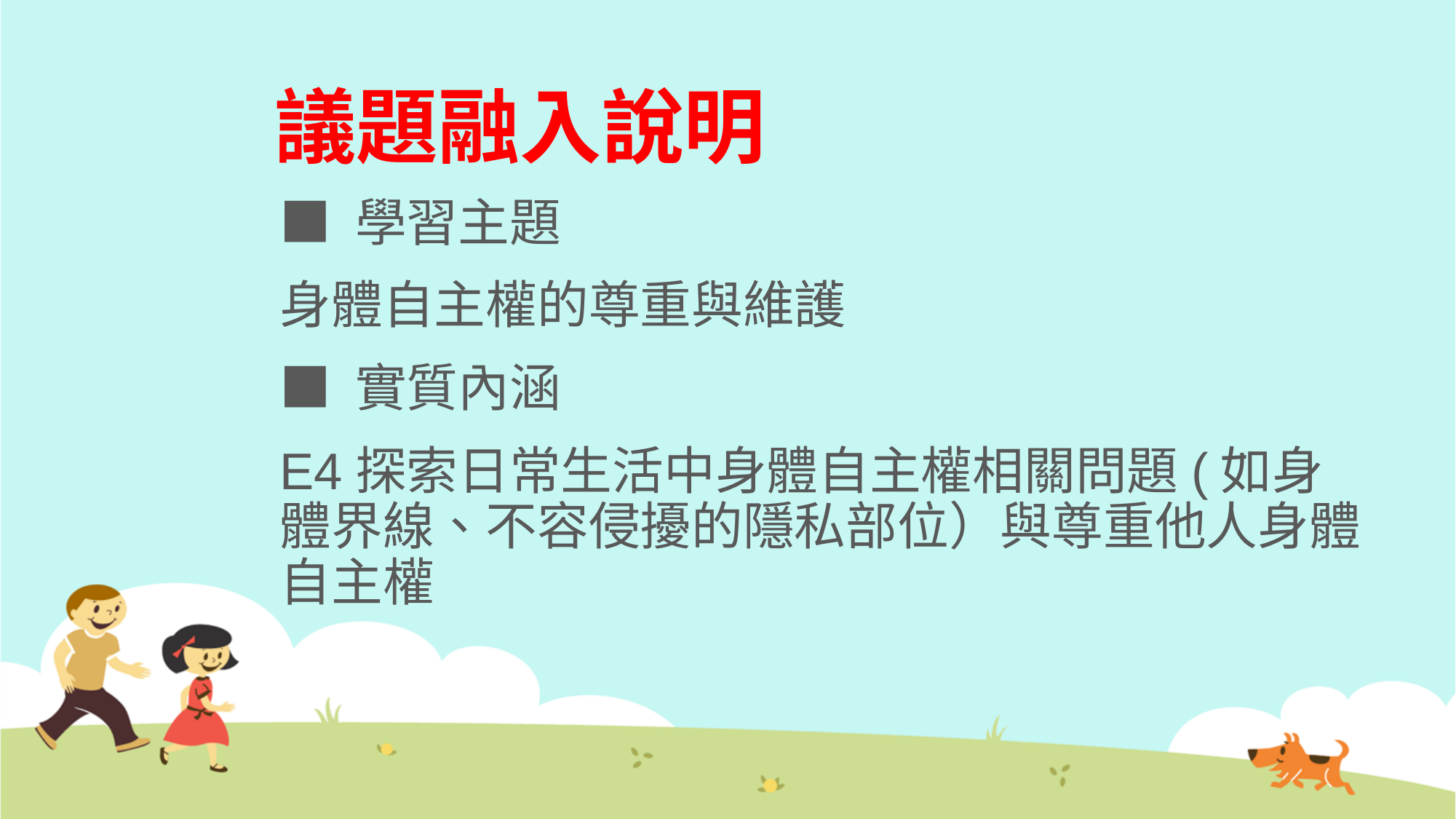

# 議題融入說明
■ 學習主題
身體自主權的尊重與維護
■ 實質內涵
E4探索日常生活中身體自主權相關問題(如身體界線、不容侵擾的隱私部位）與尊重他人身體自主權